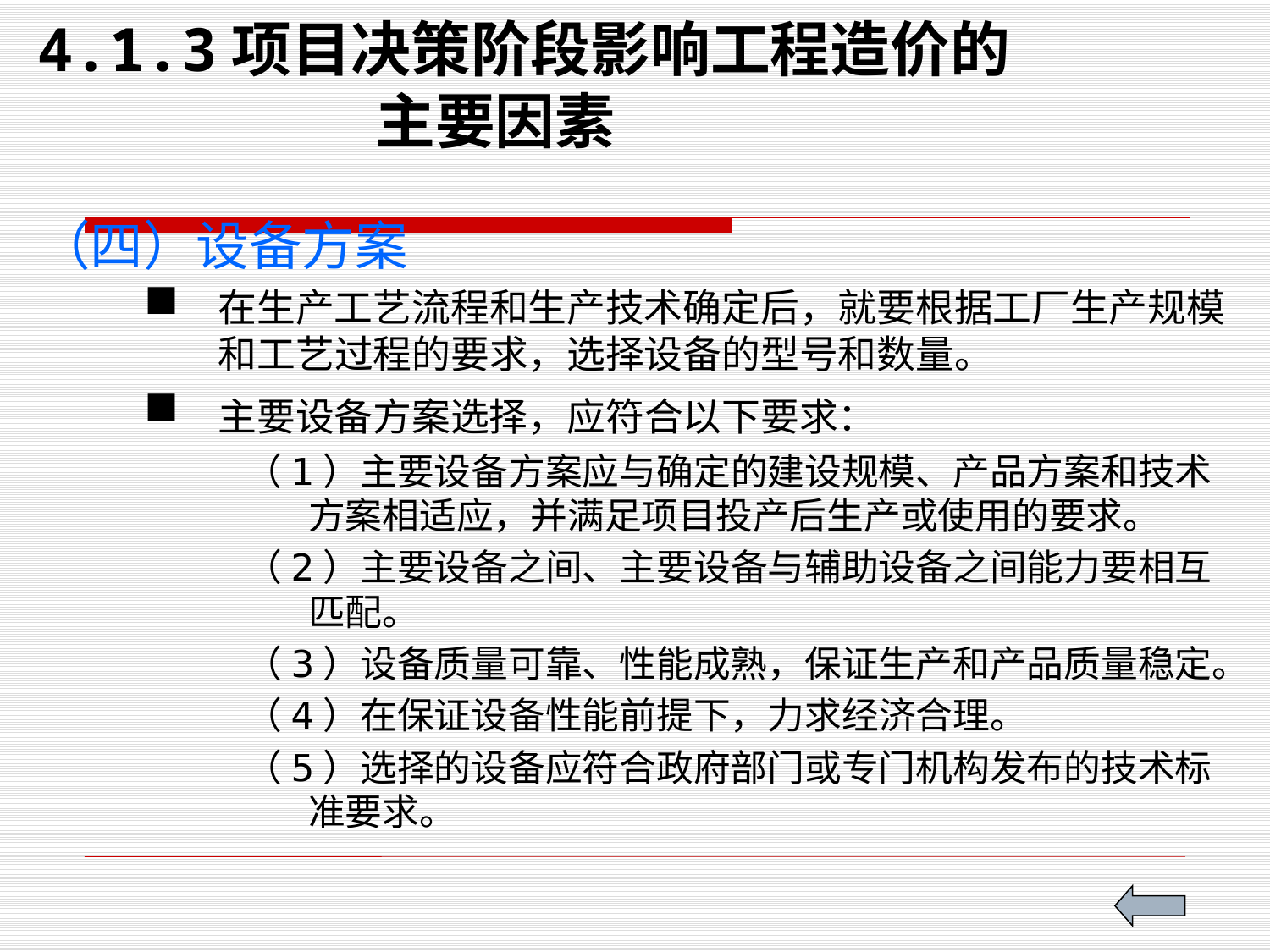

# 4.1.3项目决策阶段影响工程造价的 主要因素
（四）设备方案
在生产工艺流程和生产技术确定后，就要根据工厂生产规模和工艺过程的要求，选择设备的型号和数量。
主要设备方案选择，应符合以下要求：
（1）主要设备方案应与确定的建设规模、产品方案和技术方案相适应，并满足项目投产后生产或使用的要求。
（2）主要设备之间、主要设备与辅助设备之间能力要相互匹配。
（3）设备质量可靠、性能成熟，保证生产和产品质量稳定。
（4）在保证设备性能前提下，力求经济合理。
（5）选择的设备应符合政府部门或专门机构发布的技术标准要求。